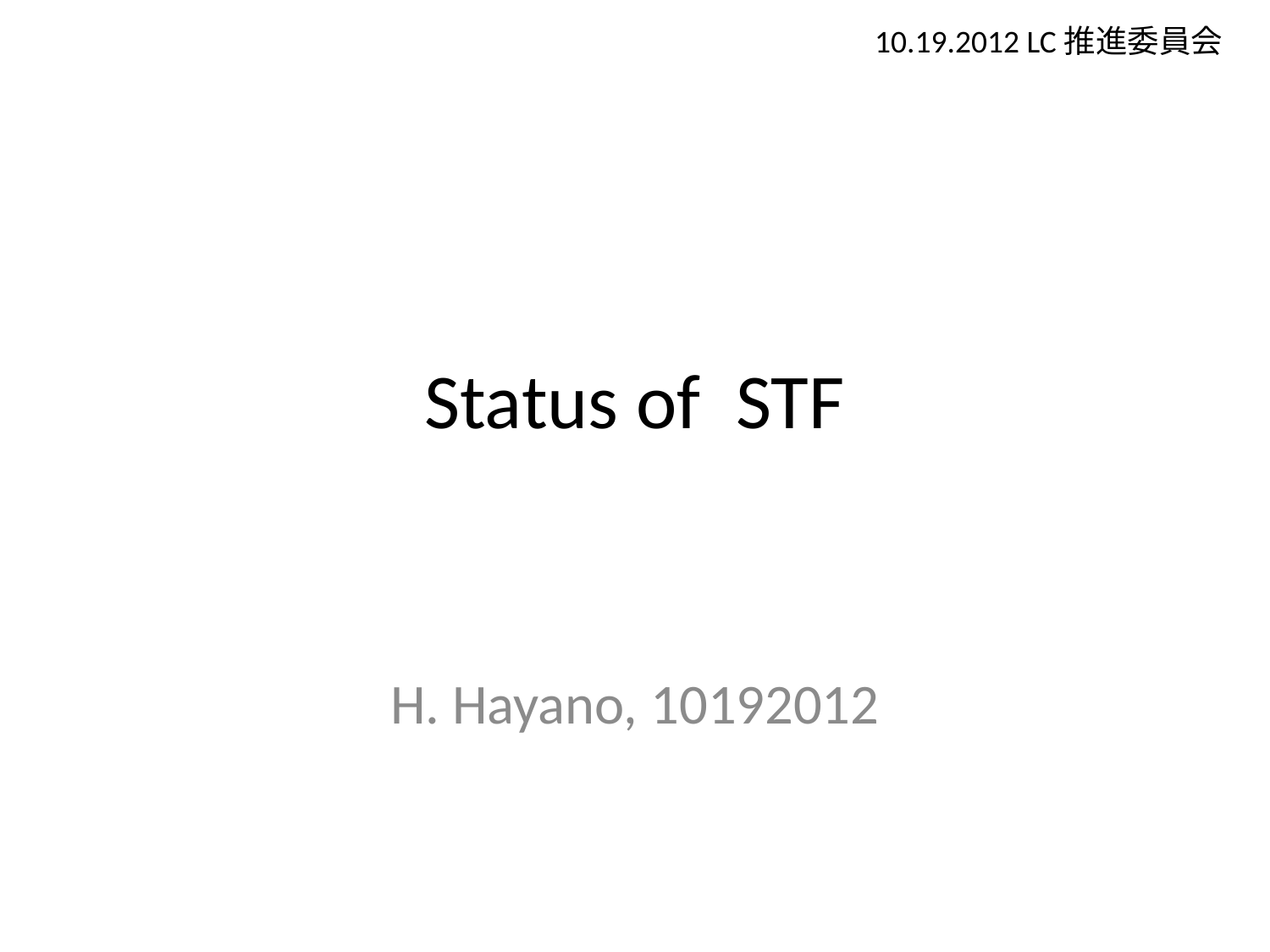

10.19.2012 LC推進委員会
# Status of  STF
H. Hayano, 10192012